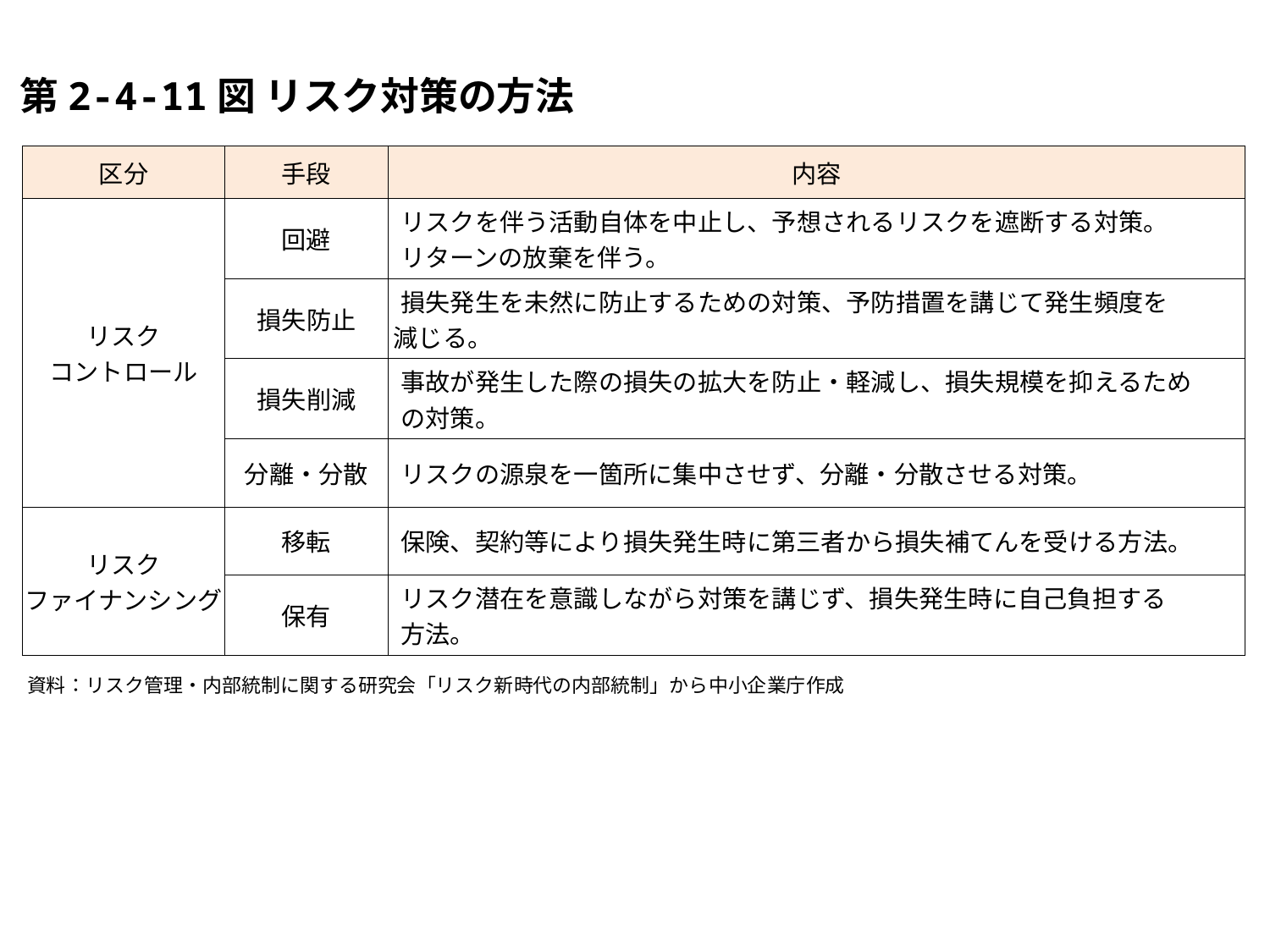

第2-4-11図 リスク対策の方法
| 区分 | 手段 | 内容 |
| --- | --- | --- |
| リスク コントロール | 回避 | リスクを伴う活動自体を中止し、予想されるリスクを遮断する対策。 リターンの放棄を伴う。 |
|  | 損失防止 | 損失発生を未然に防止するための対策、予防措置を講じて発生頻度を 減じる。 |
|  | 損失削減 | 事故が発生した際の損失の拡大を防止・軽減し、損失規模を抑えるため の対策。 |
|  | 分離・分散 | リスクの源泉を一箇所に集中させず、分離・分散させる対策。 |
| リスク ファイナンシング | 移転 | 保険、契約等により損失発生時に第三者から損失補てんを受ける方法。 |
|  | 保有 | リスク潜在を意識しながら対策を講じず、損失発生時に自己負担する 方法。 |
資料：リスク管理・内部統制に関する研究会「リスク新時代の内部統制」から中小企業庁作成